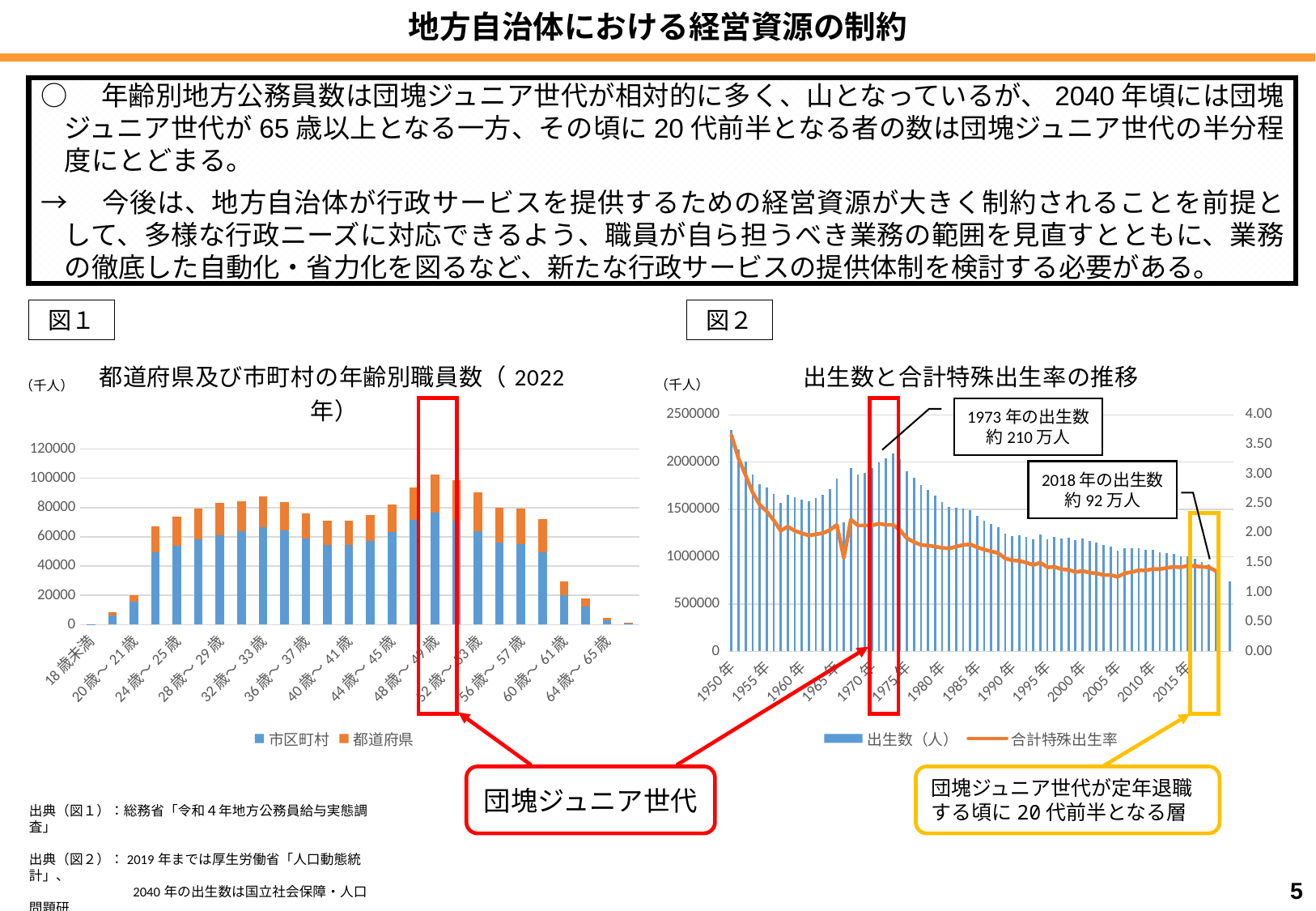

# 地方自治体における経営資源の制約
○　年齢別地方公務員数は団塊ジュニア世代が相対的に多く、山となっているが、2040年頃には団塊ジュニア世代が65歳以上となる一方、その頃に20代前半となる者の数は団塊ジュニア世代の半分程度にとどまる。
→　今後は、地方自治体が行政サービスを提供するための経営資源が大きく制約されることを前提として、多様な行政ニーズに対応できるよう、職員が自ら担うべき業務の範囲を見直すとともに、業務の徹底した自動化・省力化を図るなど、新たな行政サービスの提供体制を検討する必要がある。
図２
図１

### Chart: 出生数と合計特殊出生率の推移

| Category | 出生数（人） | 合計特殊出生率 |
|---|---|---|
| 1950年 | 2337507.0 | 3.65 |
| 1951年 | 2137689.0 | 3.26 |
| 1952年 | 2005162.0 | 2.98 |
| 1953年 | 1868040.0 | 2.69 |
| 1954年 | 1769580.0 | 2.48 |
| 1955年 | 1730692.0 | 2.37 |
| 1956年 | 1665278.0 | 2.22 |
| 1957年 | 1566713.0 | 2.04 |
| 1958年 | 1653469.0 | 2.11 |
| 1959年 | 1626088.0 | 2.04 |
| 1960年 | 1606041.0 | 2.0 |
| 1961年 | 1589372.0 | 1.96 |
| 1962年 | 1618616.0 | 1.98 |
| 1963年 | 1659521.0 | 2.0 |
| 1964年 | 1716761.0 | 2.05 |
| 1965年 | 1823697.0 | 2.14 |
| 1966年 | 1360974.0 | 1.58 |
| 1967年 | 1935647.0 | 2.23 |
| 1968年 | 1871839.0 | 2.13 |
| 1969年 | 1889815.0 | 2.13 |
| 1970年 | 1934239.0 | 2.13 |
| 1971年 | 2000973.0 | 2.16 |
| 1972年 | 2038682.0 | 2.14 |
| 1973年 | 2091983.0 | 2.14 |
| 1974年 | 2029989.0 | 2.05 |
| 1975年 | 1901440.0 | 1.91 |
| 1976年 | 1832617.0 | 1.85 |
| 1977年 | 1755100.0 | 1.8 |
| 1978年 | 1708643.0 | 1.79 |
| 1979年 | 1642580.0 | 1.77 |
| 1980年 | 1576889.0 | 1.75 |
| 1981年 | 1529455.0 | 1.74 |
| 1982年 | 1515392.0 | 1.77 |
| 1983年 | 1508687.0 | 1.8 |
| 1984年 | 1489780.0 | 1.81 |
| 1985年 | 1431577.0 | 1.76 |
| 1986年 | 1382946.0 | 1.72 |
| 1987年 | 1346658.0 | 1.69 |
| 1988年 | 1314006.0 | 1.66 |
| 1989年 | 1246802.0 | 1.57 |
| 1990年 | 1221585.0 | 1.54 |
| 1991年 | 1223245.0 | 1.53 |
| 1992年 | 1208989.0 | 1.5 |
| 1993年 | 1188282.0 | 1.46 |
| 1994年 | 1238328.0 | 1.5 |
| 1995年 | 1187064.0 | 1.42 |
| 1996年 | 1206555.0 | 1.43 |
| 1997年 | 1191665.0 | 1.39 |
| 1998年 | 1203147.0 | 1.38 |
| 1999年 | 1177669.0 | 1.34 |
| 2000年 | 1190547.0 | 1.36 |
| 2001年 | 1170662.0 | 1.33 |
| 2002年 | 1153855.0 | 1.32 |
| 2003年 | 1123610.0 | 1.29 |
| 2004年 | 1110721.0 | 1.29 |
| 2005年 | 1062530.0 | 1.26 |
| 2006年 | 1092674.0 | 1.32 |
| 2007年 | 1089818.0 | 1.34 |
| 2008年 | 1091156.0 | 1.37 |
| 2009年 | 1070036.0 | 1.37 |
| 2010年 | 1071305.0 | 1.39 |
| 2011年 | 1050807.0 | 1.39 |
| 2012年 | 1037232.0 | 1.41 |
| 2013年 | 1029817.0 | 1.43 |
| 2014年 | 1003609.0 | 1.42 |
| 2015年 | 1005721.0 | 1.45 |
| 2016年 | 977242.0 | 1.44 |
| 2017年 | 946146.0 | 1.43 |
| 2018年 | 918400.0 | 1.42 |
| 2019年 | 865234.0 | 1.36 |
|  | None | None |
| 2040（推計） | 740000.0 | 1.43 |

### Chart: 都道府県及び市町村の年齢別職員数（2022年）

| Category | 市区町村 | 都道府県 |
|---|---|---|
| 18歳未満 | 4.0 | 0.0 |
| 18歳～19歳 | 6447.0 | 2130.0 |
| 20歳～21歳 | 15634.0 | 4392.0 |
| 22歳～23歳 | 49382.0 | 17872.0 |
| 24歳～25歳 | 53957.0 | 20028.0 |
| 26歳～27歳 | 58396.0 | 21136.0 |
| 28歳～29歳 | 61330.0 | 21823.0 |
| 30歳～31歳 | 63821.0 | 20575.0 |
| 32歳～33歳 | 66905.0 | 20787.0 |
| 34歳～35歳 | 64445.0 | 19289.0 |
| 36歳～37歳 | 58702.0 | 17400.0 |
| 38歳～39歳 | 54509.0 | 16727.0 |
| 40歳～41歳 | 54438.0 | 16480.0 |
| 42歳～43歳 | 57532.0 | 17386.0 |
| 44歳～45歳 | 63479.0 | 18550.0 |
| 46歳～47歳 | 71616.0 | 21935.0 |
| 48歳～49歳 | 76600.0 | 26170.0 |
| 50歳～51歳 | 71260.0 | 27227.0 |
| 52歳～53歳 | 64098.0 | 26091.0 |
| 54歳～55歳 | 55933.0 | 23972.0 |
| 56歳～57歳 | 55221.0 | 24086.0 |
| 58歳～59歳 | 49632.0 | 22362.0 |
| 60歳～61歳 | 20262.0 | 9132.0 |
| 62歳～63歳 | 12160.0 | 5782.0 |
| 64歳～65歳 | 2763.0 | 1649.0 |
| 66歳以上 | 657.0 | 470.0 |
（千人）
（千人）

1973年の出生数
約210万人
2018年の出生数
約92万人

団塊ジュニア世代
団塊ジュニア世代が定年退職する頃に20代前半となる層
出典（図１）：総務省「令和４年地方公務員給与実態調査」

出典（図２）：2019年までは厚生労働省「人口動態統計」、
　　　　　　　  2040年の出生数は国立社会保障・人口問題研
                       究所「日本の将来推計人口（平成29年推計）」に
                       おける出生中位・死亡中位仮定による推計値
5